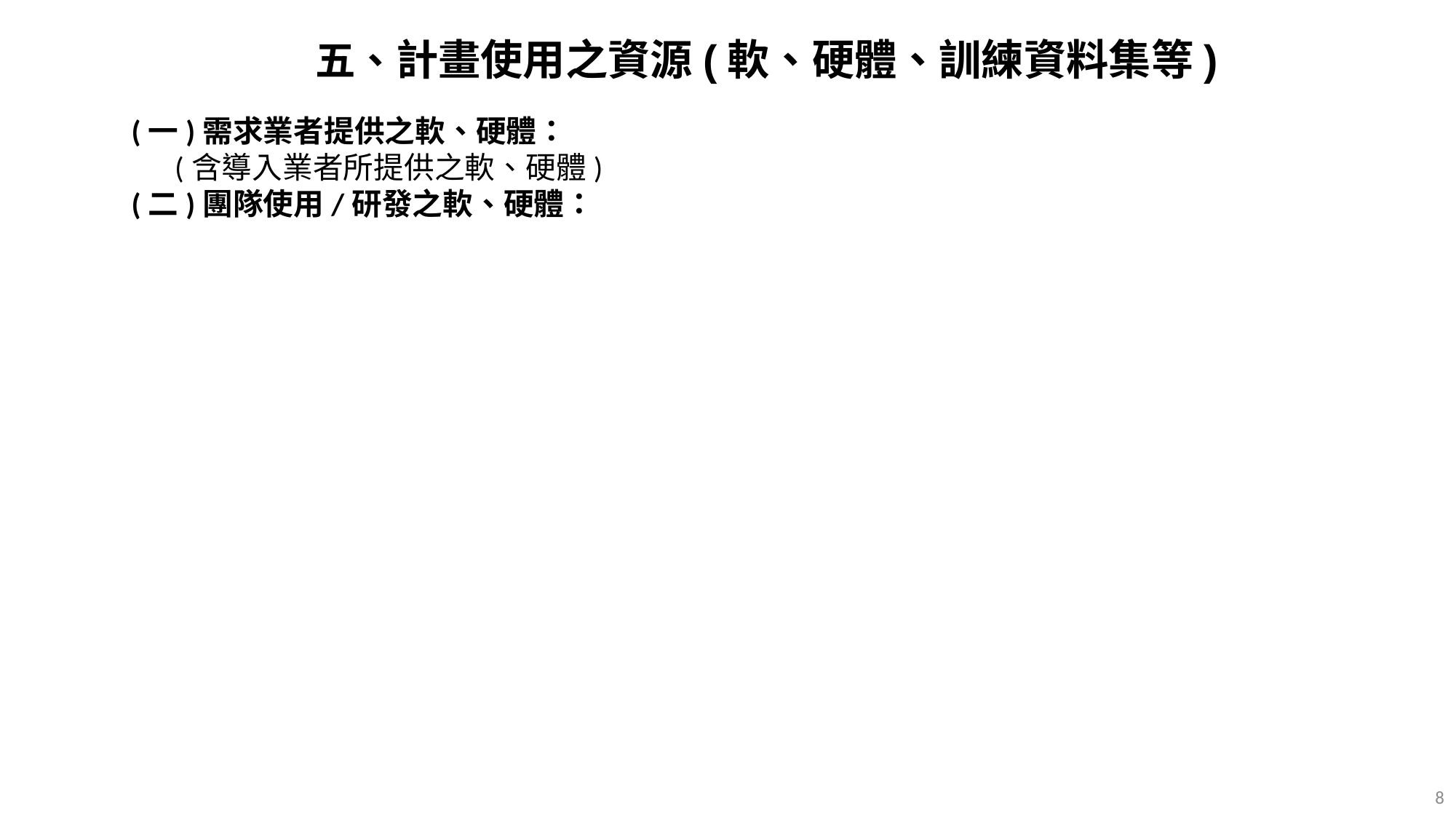

五、計畫使用之資源(軟、硬體、訓練資料集等)

(一)需求業者提供之軟、硬體：
(含導入業者所提供之軟、硬體)
(二)團隊使用/研發之軟、硬體：
8